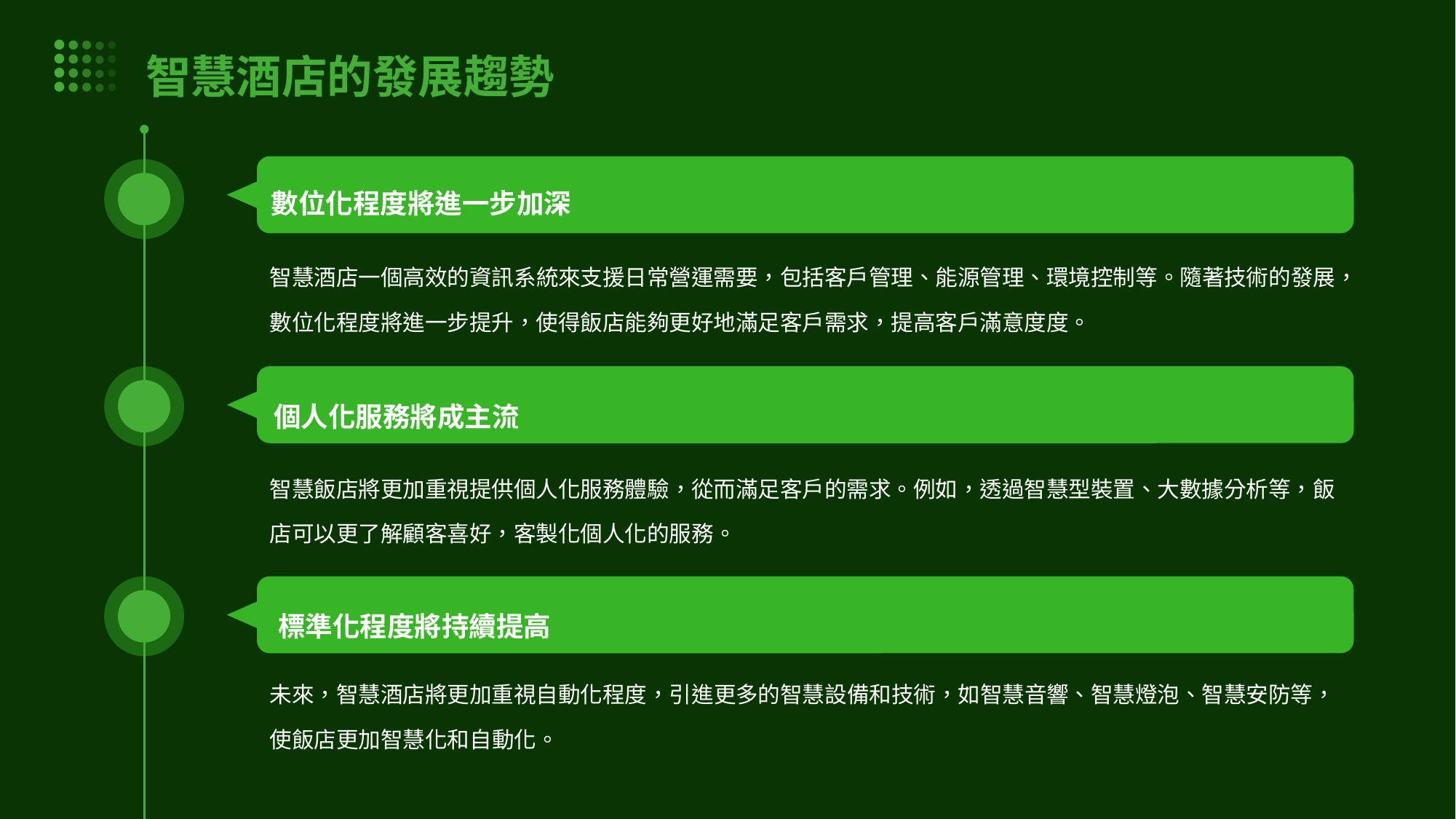

智慧酒店的發展趨勢

數位化程度將進一步加深

智慧酒店一個高效的資訊系統來支援日常營運需要，包括客戶管理、能源管理、環境控制等。隨著技術的發展，數位化程度將進一步提升，使得飯店能夠更好地滿足客戶需求，提高客戶滿意度度。

個人化服務將成主流

智慧飯店將更加重視提供個人化服務體驗，從而滿足客戶的需求。例如，透過智慧型裝置、大數據分析等，飯店可以更了解顧客喜好，客製化個人化的服務。

標準化程度將持續提高

未來，智慧酒店將更加重視自動化程度，引進更多的智慧設備和技術，如智慧音響、智慧燈泡、智慧安防等，使飯店更加智慧化和自動化。